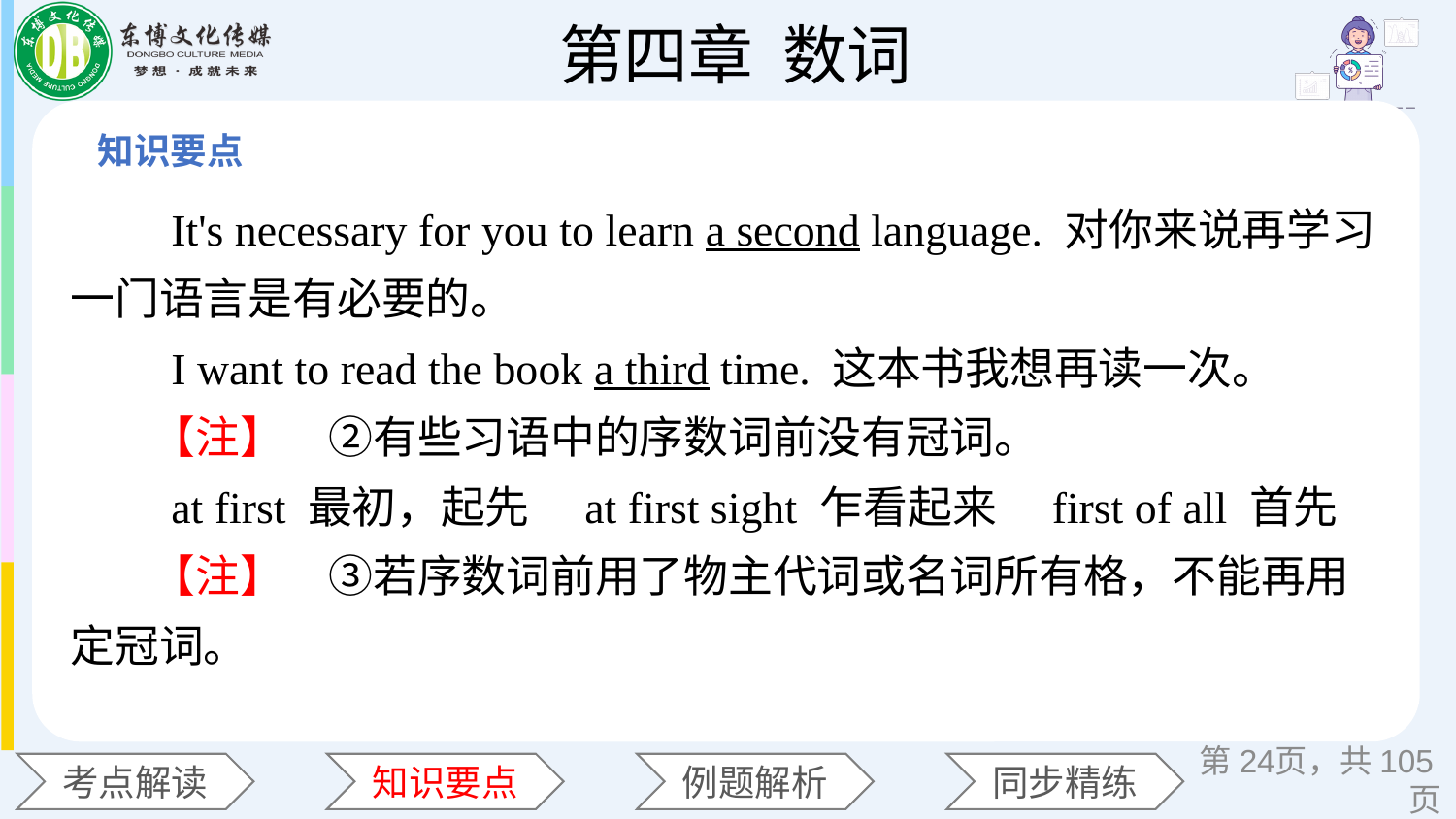

It's necessary for you to learn a second language. 对你来说再学习一门语言是有必要的。
         I want to read the book a third time. 这本书我想再读一次。
       【注】　②有些习语中的序数词前没有冠词。
         at first 最初，起先　at first sight 乍看起来　first of all 首先
       【注】　③若序数词前用了物主代词或名词所有格，不能再用定冠词。

第24页，共105页